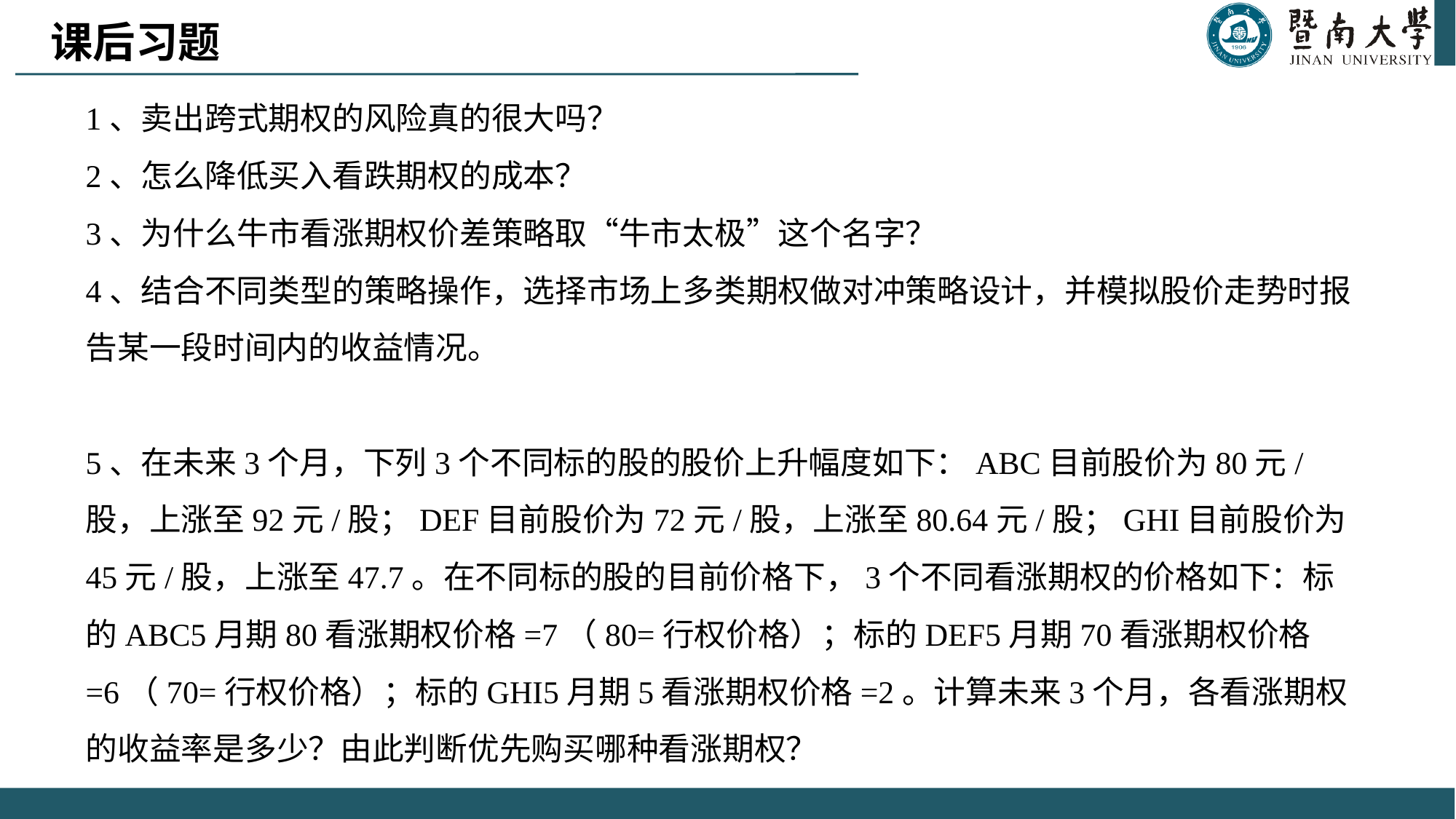

课后习题
1、卖出跨式期权的风险真的很大吗？
2、怎么降低买入看跌期权的成本？
3、为什么牛市看涨期权价差策略取“牛市太极”这个名字？
4、结合不同类型的策略操作，选择市场上多类期权做对冲策略设计，并模拟股价走势时报告某一段时间内的收益情况。

5、在未来3个月，下列3个不同标的股的股价上升幅度如下：ABC目前股价为80元/股，上涨至92元/股；DEF目前股价为72元/股，上涨至80.64元/股；GHI目前股价为45元/股，上涨至47.7。在不同标的股的目前价格下，3个不同看涨期权的价格如下：标的ABC5月期80看涨期权价格=7（80=行权价格）；标的DEF5月期70看涨期权价格=6（70=行权价格）；标的GHI5月期5看涨期权价格=2。计算未来3个月，各看涨期权的收益率是多少？由此判断优先购买哪种看涨期权？